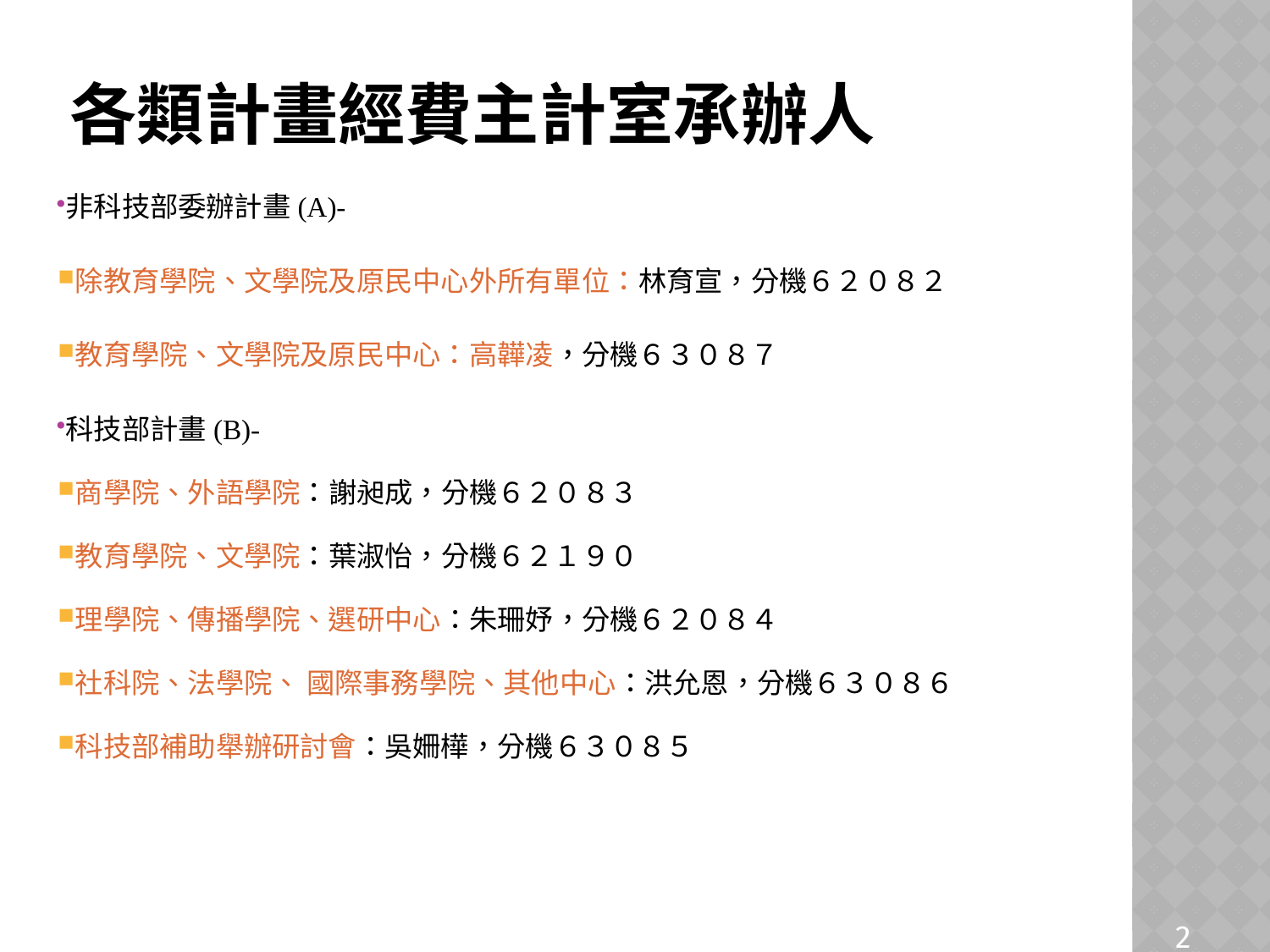

# 各類計畫經費主計室承辦人
非科技部委辦計畫(A)-
除教育學院、文學院及原民中心外所有單位：林育宣，分機６２０８２
教育學院、文學院及原民中心：高韡凌，分機６３０８７
科技部計畫(B)-
商學院、外語學院：謝昶成，分機６２０８３
教育學院、文學院：葉淑怡，分機６２１９０
理學院、傳播學院、選研中心：朱珊妤，分機６２０８４
社科院、法學院、 國際事務學院、其他中心：洪允恩，分機６３０８６
科技部補助舉辦研討會：吳姍樺，分機６３０８５
2